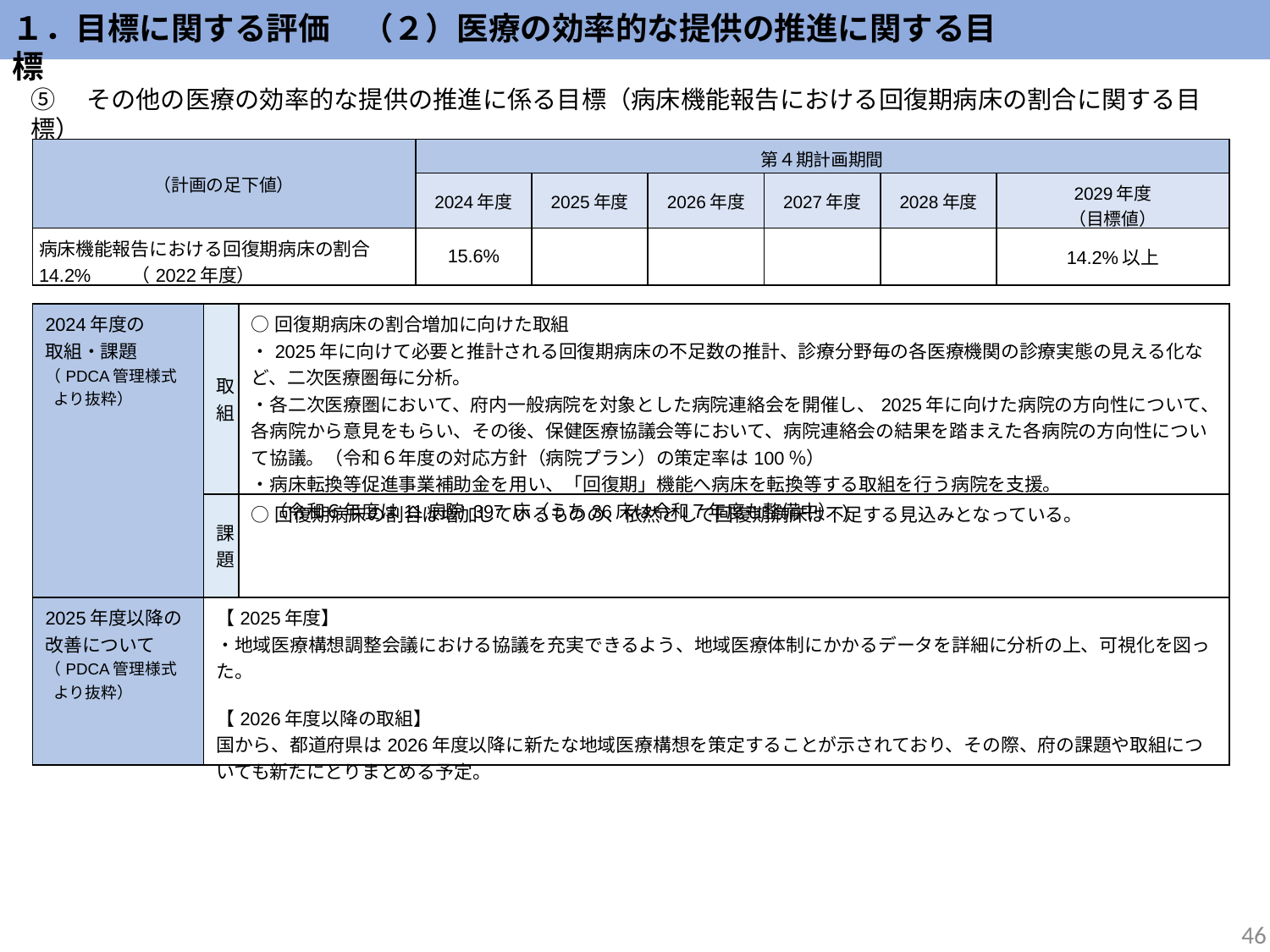

１．目標に関する評価　（２）医療の効率的な提供の推進に関する目標
⑤　その他の医療の効率的な提供の推進に係る目標（病床機能報告における回復期病床の割合に関する目標）
| （計画の足下値） | 第４期計画期間 |  |  |  |  |  |
| --- | --- | --- | --- | --- | --- | --- |
| 2023年度 （計画の足下値） | 2024年度 | 2025年度 | 2026年度 | 2027年度 | 2028年度 | 2029年度 （目標値） |
| 病床機能報告における回復期病床の割合 14.2%　　（2022年度） | 15.6% |  |  |  |  | 14.2%以上 |
| 2024年度の 取組・課題 （PDCA管理様式 より抜粋） | 取組 | ○回復期病床の割合増加に向けた取組 ・2025年に向けて必要と推計される回復期病床の不足数の推計、診療分野毎の各医療機関の診療実態の見える化など、二次医療圏毎に分析。 ・各二次医療圏において、府内一般病院を対象とした病院連絡会を開催し、2025年に向けた病院の方向性について、各病院から意見をもらい、その後、保健医療協議会等において、病院連絡会の結果を踏まえた各病院の方向性について協議。（令和６年度の対応方針（病院プラン）の策定率は100％） ・病床転換等促進事業補助金を用い、「回復期」機能へ病床を転換等する取組を行う病院を支援。 　（令和６年度は11病院 397 床（うち36床は令和７年度も整備中）) |
| --- | --- | --- |
|  | 課題 | ○回復期病床の割合は増加しているものの、依然として回復期病床は不足する見込みとなっている。 |
| 2025年度以降の改善について （PDCA管理様式 より抜粋） | 【2025年度】 ・地域医療構想調整会議における協議を充実できるよう、地域医療体制にかかるデータを詳細に分析の上、可視化を図った。 【2026年度以降の取組】 国から、都道府県は2026年度以降に新たな地域医療構想を策定することが示されており、その際、府の課題や取組についても新たにとりまとめる予定。 |  |
46